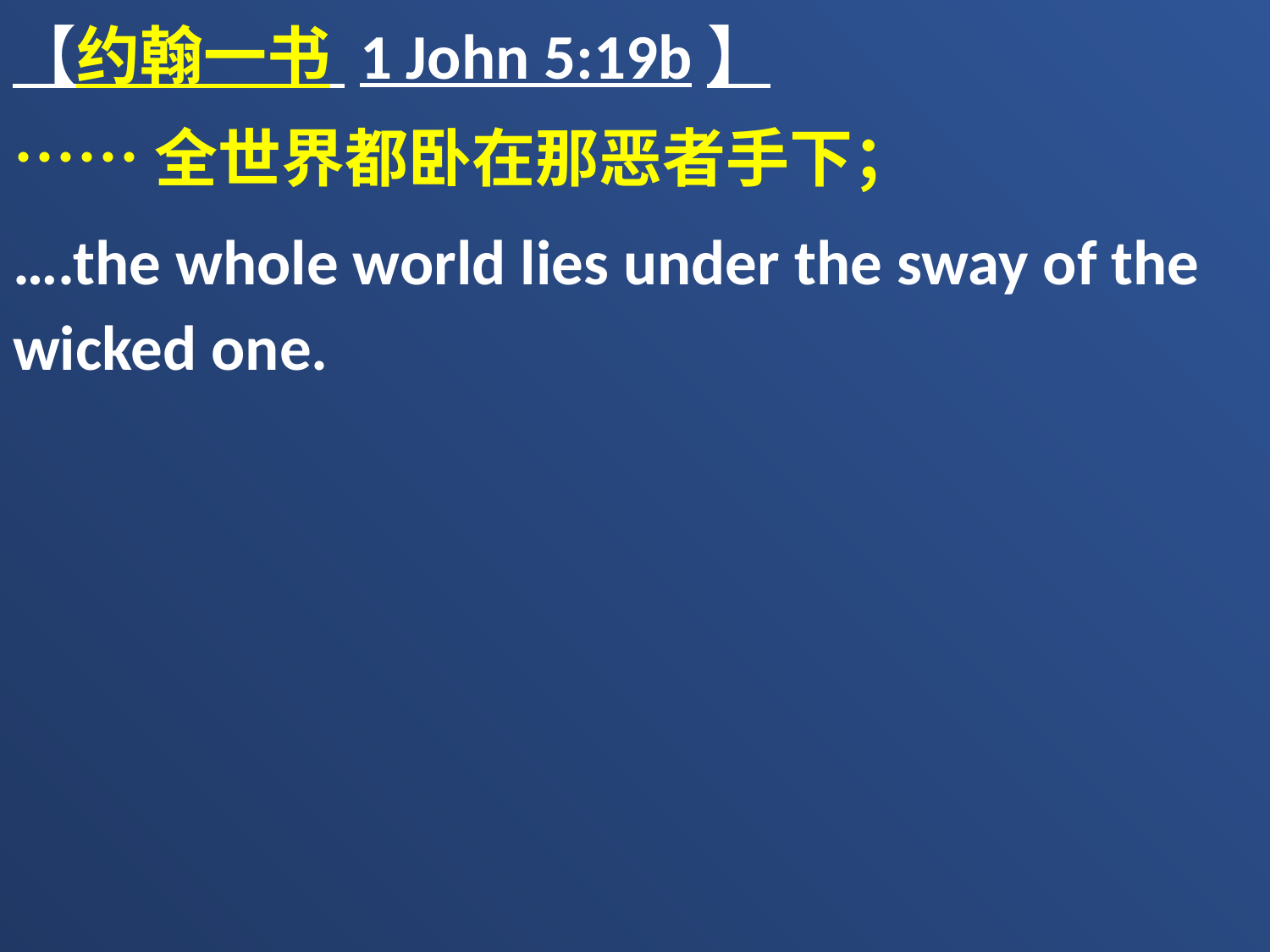

【约翰一书 1 John 5:19b】
……全世界都卧在那恶者手下；
….the whole world lies under the sway of the wicked one.